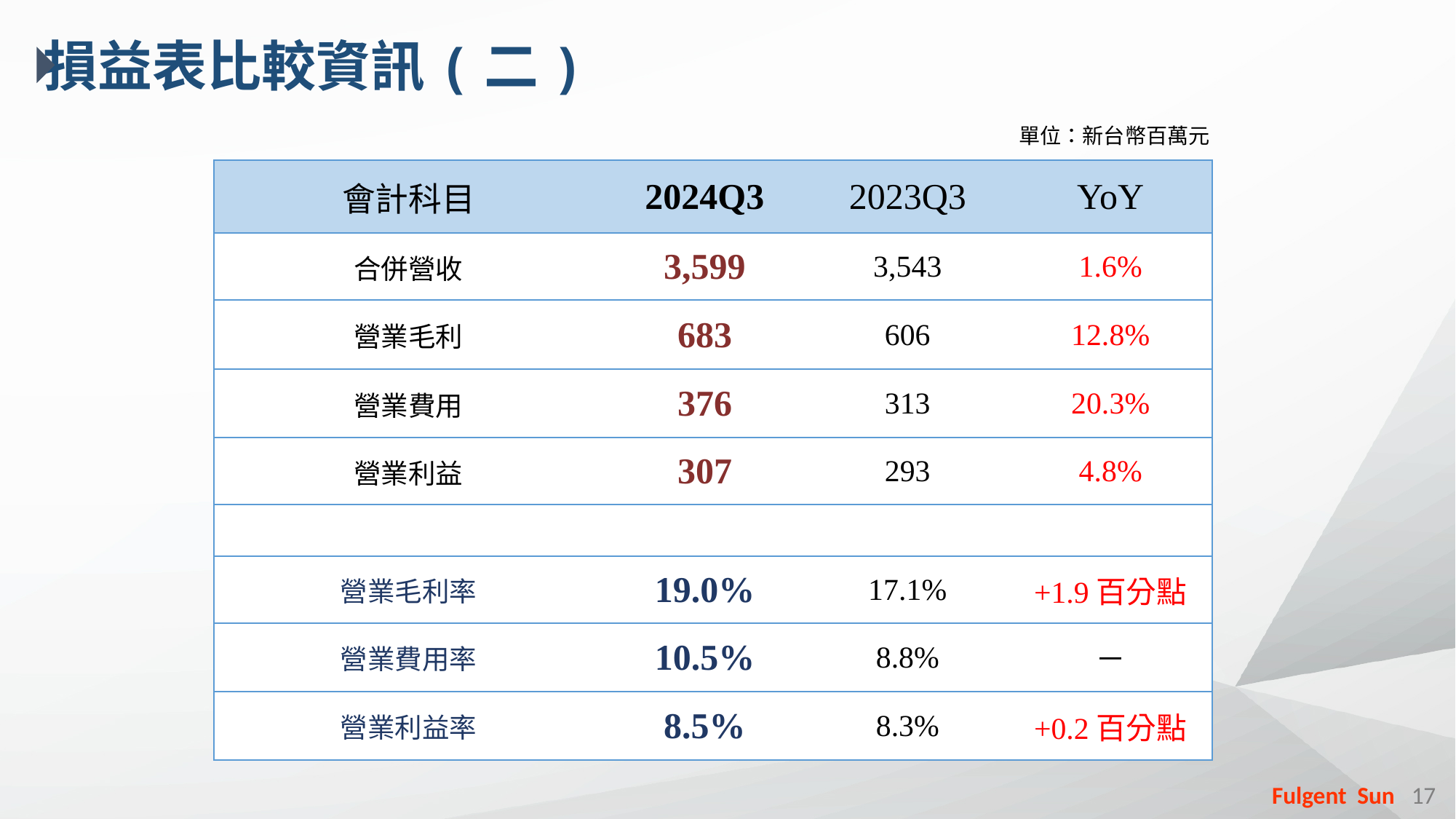

損益表比較資訊(二)

單位：新台幣百萬元
| 會計科目 | 2024Q3 | 2023Q3 | YoY |
| --- | --- | --- | --- |
| 合併營收 | 3,599 | 3,543 | 1.6% |
| 營業毛利 | 683 | 606 | 12.8% |
| 營業費用 | 376 | 313 | 20.3% |
| 營業利益 | 307 | 293 | 4.8% |
|  |  |  |  |
| 營業毛利率 | 19.0% | 17.1% | +1.9百分點 |
| 營業費用率 | 10.5% | 8.8% | ─ |
| 營業利益率 | 8.5% | 8.3% | +0.2百分點 |